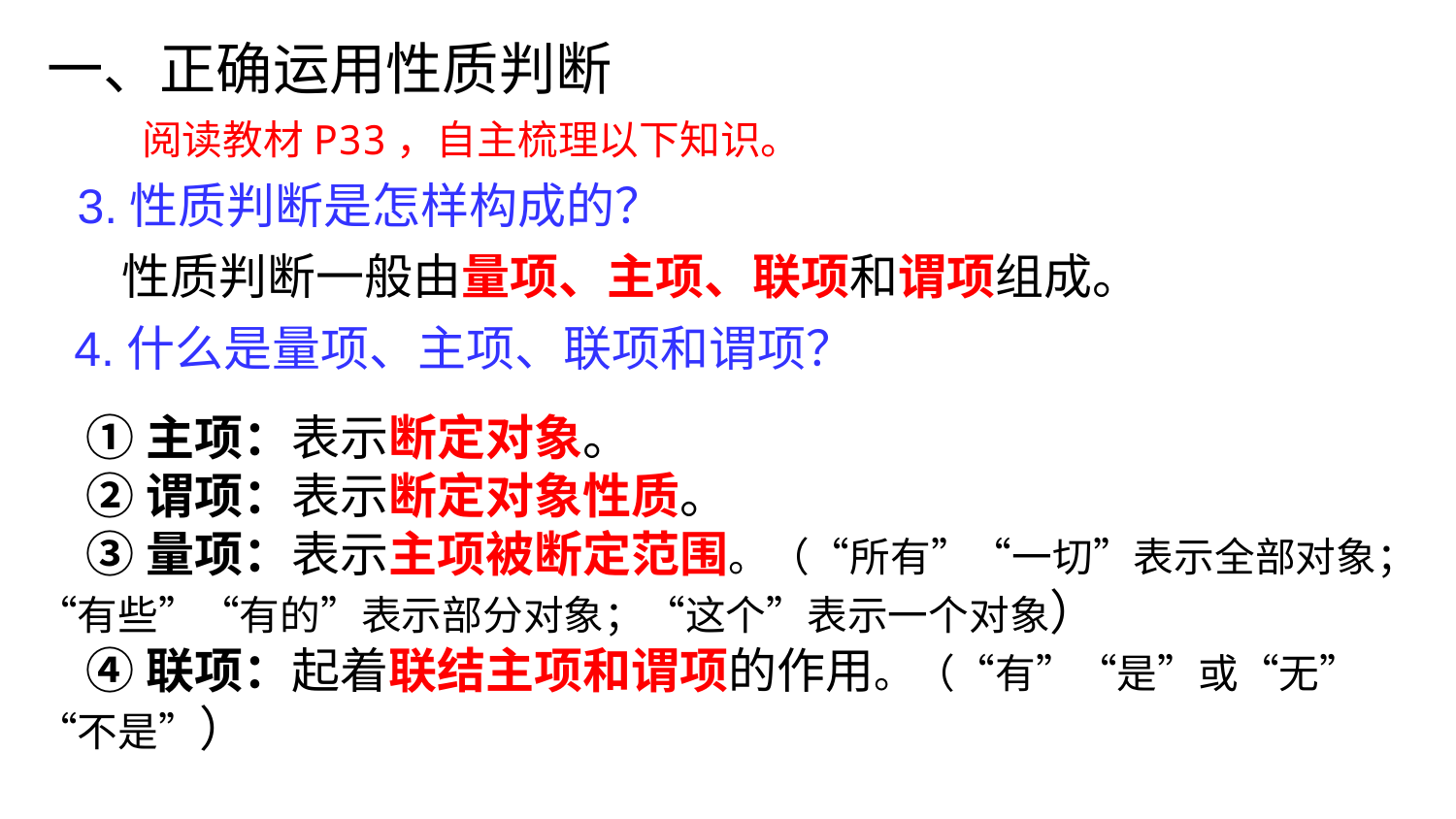

一、正确运用性质判断
阅读教材P33，自主梳理以下知识。
3.性质判断是怎样构成的？
性质判断一般由量项、主项、联项和谓项组成。
4.什么是量项、主项、联项和谓项？
①主项：表示断定对象。
②谓项：表示断定对象性质。
③量项：表示主项被断定范围。（“所有”“一切”表示全部对象；“有些”“有的”表示部分对象；“这个”表示一个对象）
④联项：起着联结主项和谓项的作用。（“有”“是”或“无”“不是”）